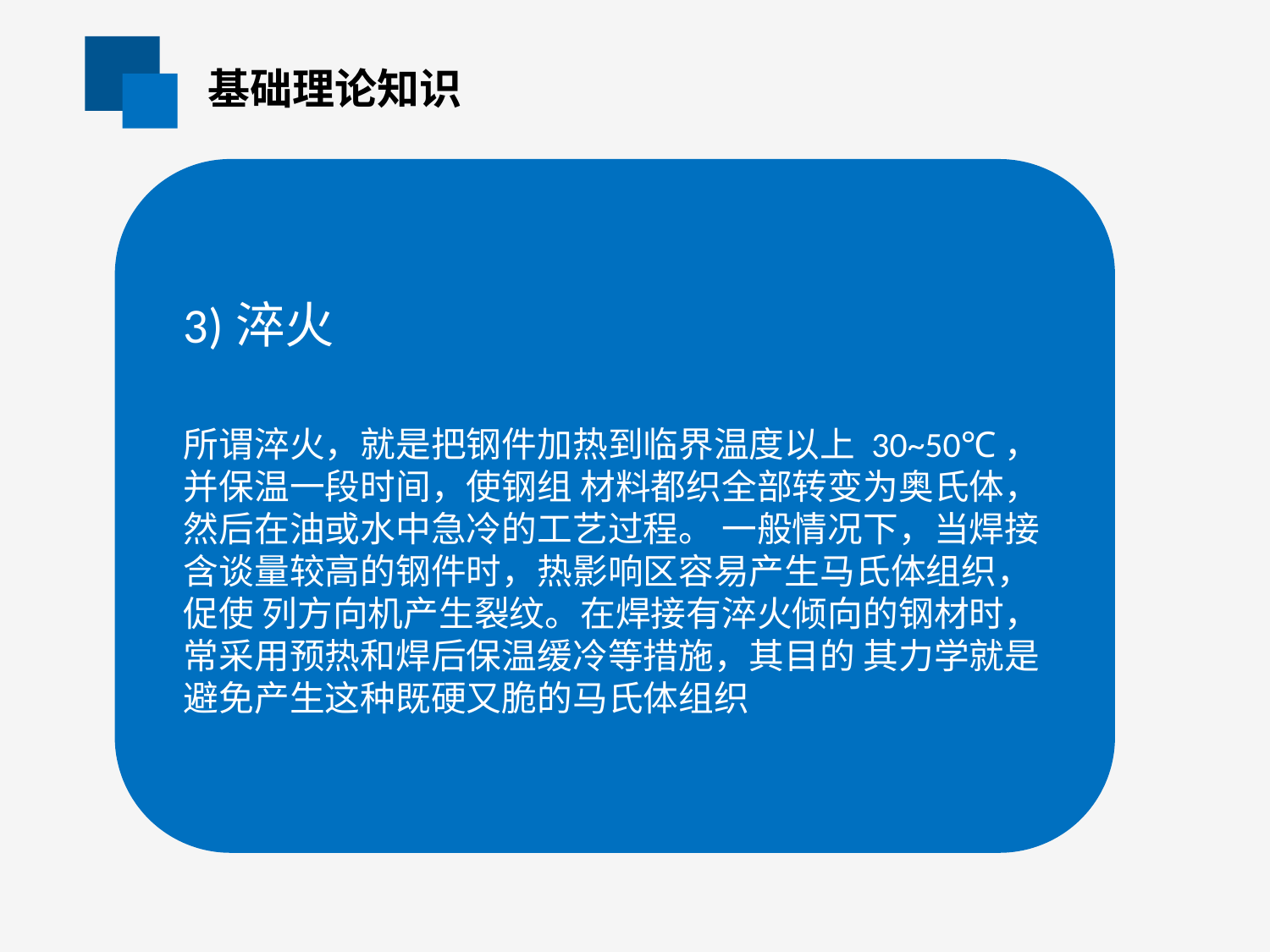

# 基础理论知识
3)淬火

所谓淬火，就是把钢件加热到临界温度以上 30~50℃，并保温一段时间，使钢组 材料都织全部转变为奥氏体，然后在油或水中急冷的工艺过程。 一般情况下，当焊接含谈量较高的钢件时，热影响区容易产生马氏体组织，促使 列方向机产生裂纹。在焊接有淬火倾向的钢材时，常采用预热和焊后保温缓冷等措施，其目的 其力学就是避免产生这种既硬又脆的马氏体组织